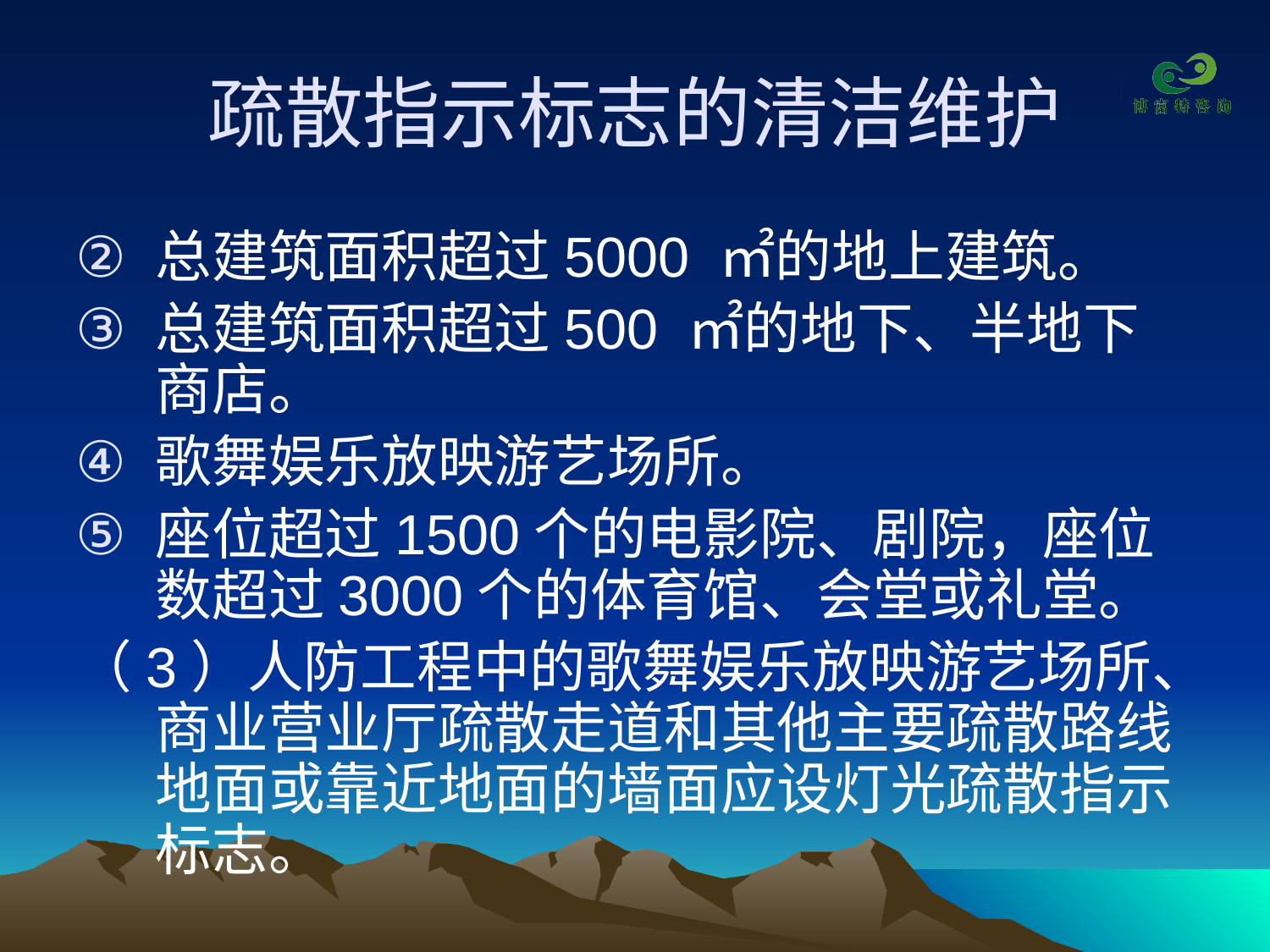

# 疏散指示标志的清洁维护
总建筑面积超过5000 ㎡的地上建筑。
总建筑面积超过500 ㎡的地下、半地下商店。
歌舞娱乐放映游艺场所。
座位超过1500个的电影院、剧院，座位数超过3000个的体育馆、会堂或礼堂。
（3）人防工程中的歌舞娱乐放映游艺场所、商业营业厅疏散走道和其他主要疏散路线地面或靠近地面的墙面应设灯光疏散指示标志。